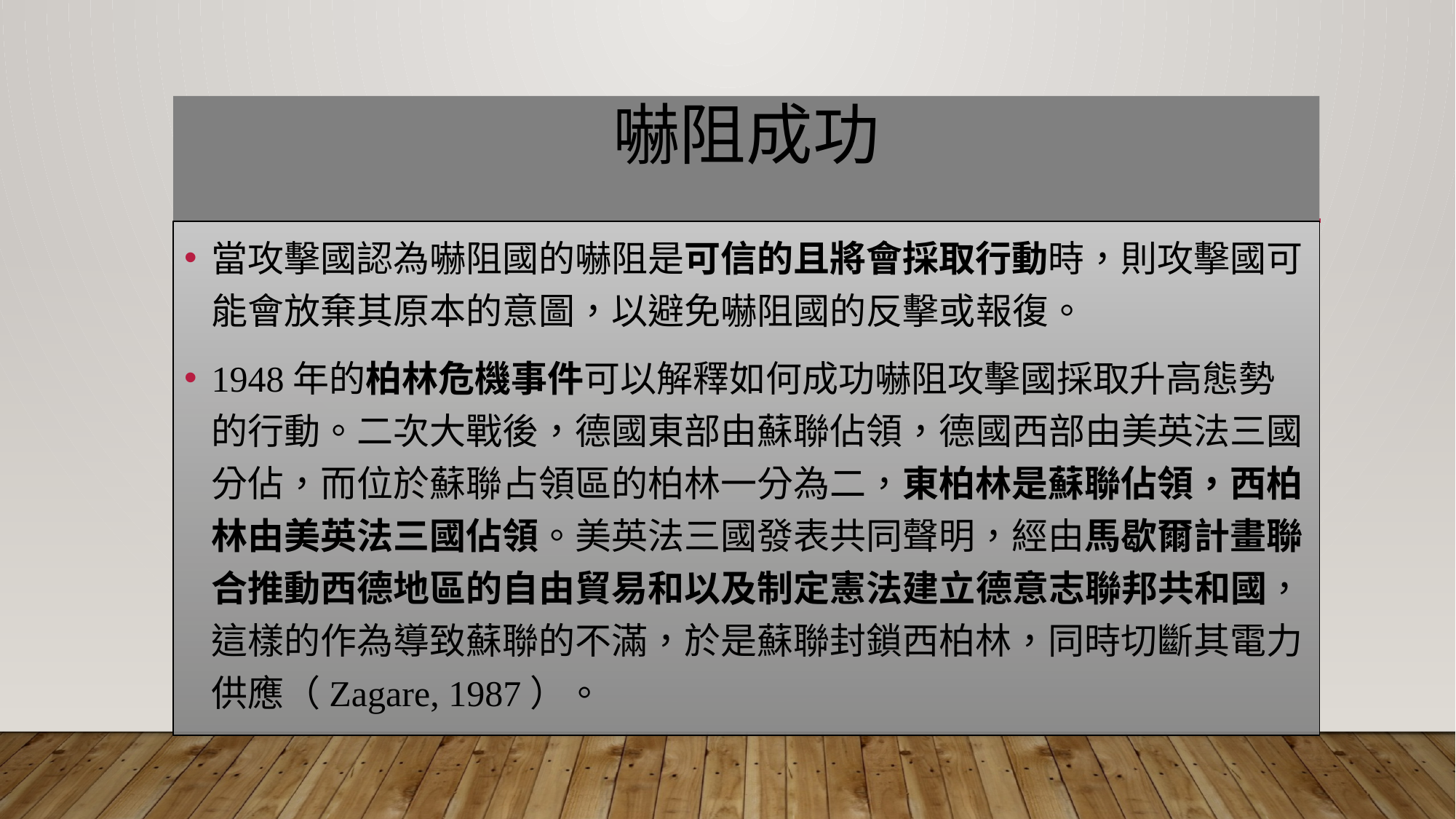

# 嚇阻成功
當攻擊國認為嚇阻國的嚇阻是可信的且將會採取行動時，則攻擊國可能會放棄其原本的意圖，以避免嚇阻國的反擊或報復。
1948年的柏林危機事件可以解釋如何成功嚇阻攻擊國採取升高態勢的行動。二次大戰後，德國東部由蘇聯佔領，德國西部由美英法三國分佔，而位於蘇聯占領區的柏林一分為二，東柏林是蘇聯佔領，西柏林由美英法三國佔領。美英法三國發表共同聲明，經由馬歇爾計畫聯合推動西德地區的自由貿易和以及制定憲法建立德意志聯邦共和國，這樣的作為導致蘇聯的不滿，於是蘇聯封鎖西柏林，同時切斷其電力供應（Zagare, 1987）。